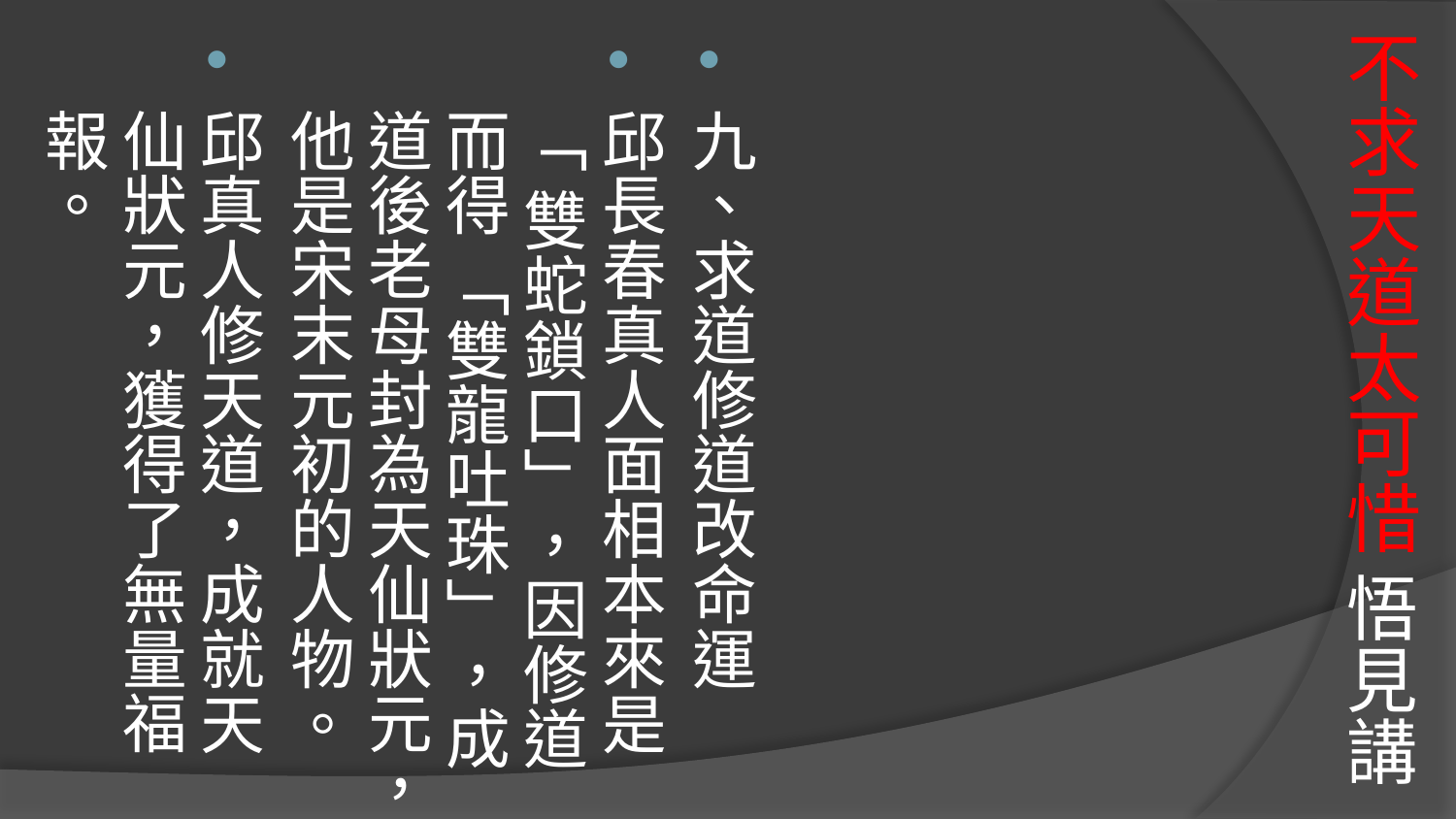

# 不求天道太可惜 悟見講
九、求道修道改命運
邱長春真人面相本來是「 雙蛇鎖口」，因修道而得 「雙龍吐珠」，成道後老母封為天仙狀元，他是宋末元初的人物。
邱真人修天道，成就天仙狀元，獲得了無量福報。